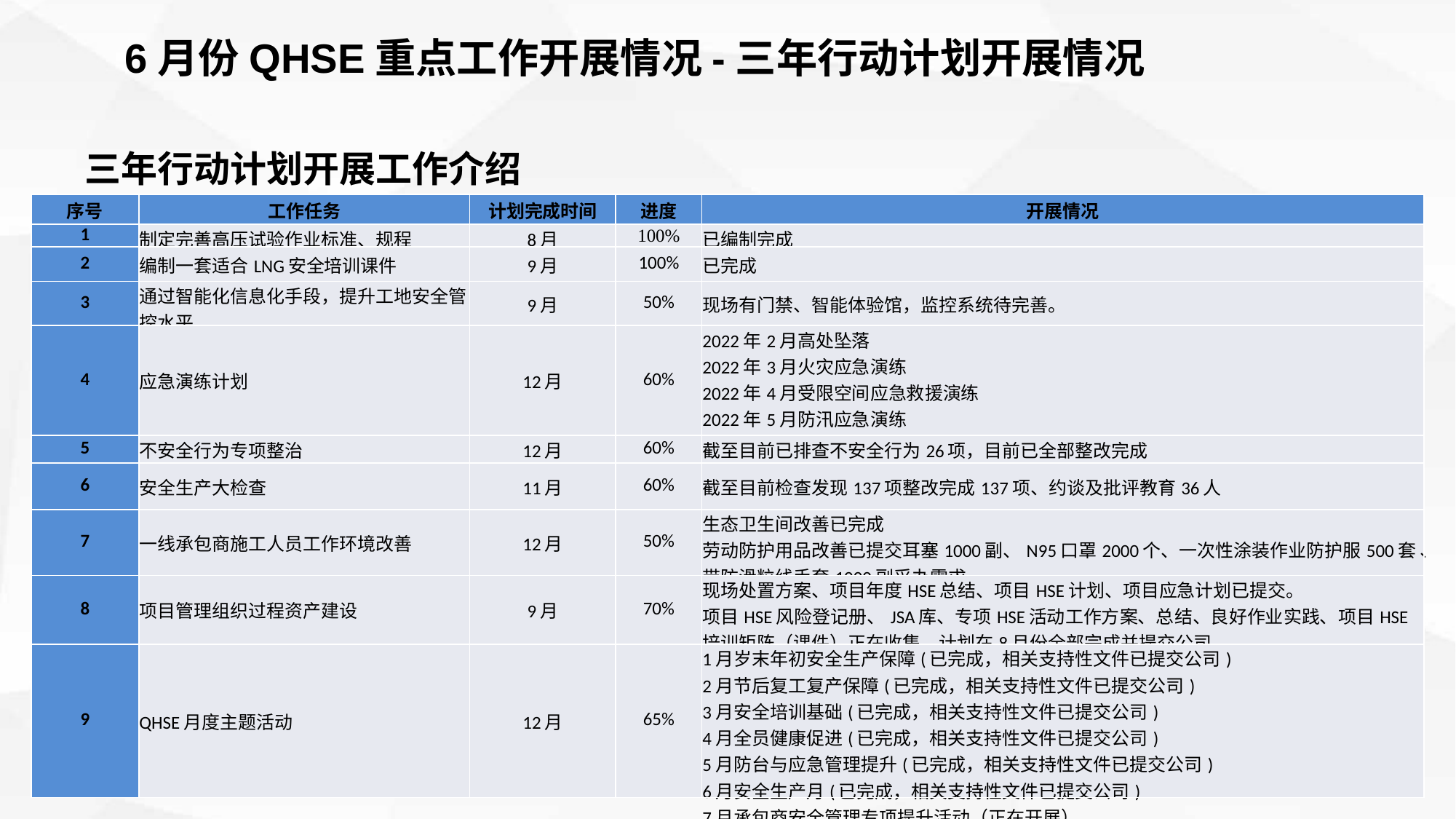

6月份QHSE重点工作开展情况-三年行动计划开展情况
三年行动计划开展工作介绍
| 序号 | 工作任务 | 计划完成时间 | 进度 | 开展情况 |
| --- | --- | --- | --- | --- |
| 1 | 制定完善高压试验作业标准、规程 | 8月 | 100% | 已编制完成 |
| 2 | 编制一套适合LNG安全培训课件 | 9月 | 100% | 已完成 |
| 3 | 通过智能化信息化手段，提升工地安全管控水平 | 9月 | 50% | 现场有门禁、智能体验馆，监控系统待完善。 |
| 4 | 应急演练计划 | 12月 | 60% | 2022年2月高处坠落 2022年3月火灾应急演练 2022年4月受限空间应急救援演练 2022年5月防汛应急演练 2022年6月高温中暑应急救援演练 |
| 5 | 不安全行为专项整治 | 12月 | 60% | 截至目前已排查不安全行为26项，目前已全部整改完成 |
| 6 | 安全生产大检查 | 11月 | 60% | 截至目前检查发现137项整改完成137项、约谈及批评教育36人 |
| 7 | 一线承包商施工人员工作环境改善 | 12月 | 50% | 生态卫生间改善已完成 劳动防护用品改善已提交耳塞1000副、N95口罩2000个、一次性涂装作业防护服500套 、带防滑粒线手套1000副采办需求。 |
| 8 | 项目管理组织过程资产建设 | 9月 | 70% | 现场处置方案、项目年度HSE总结、项目HSE计划、项目应急计划已提交。 项目HSE风险登记册、JSA库、专项HSE活动工作方案、总结、良好作业实践、项目HSE培训矩阵（课件）正在收集。计划在8月份全部完成并提交公司。 |
| 9 | QHSE月度主题活动 | 12月 | 65% | 1月岁末年初安全生产保障(已完成，相关支持性文件已提交公司) 2月节后复工复产保障(已完成，相关支持性文件已提交公司) 3月安全培训基础(已完成，相关支持性文件已提交公司) 4月全员健康促进(已完成，相关支持性文件已提交公司) 5月防台与应急管理提升(已完成，相关支持性文件已提交公司) 6月安全生产月(已完成，相关支持性文件已提交公司) 7月承包商安全管理专项提升活动（正在开展） |